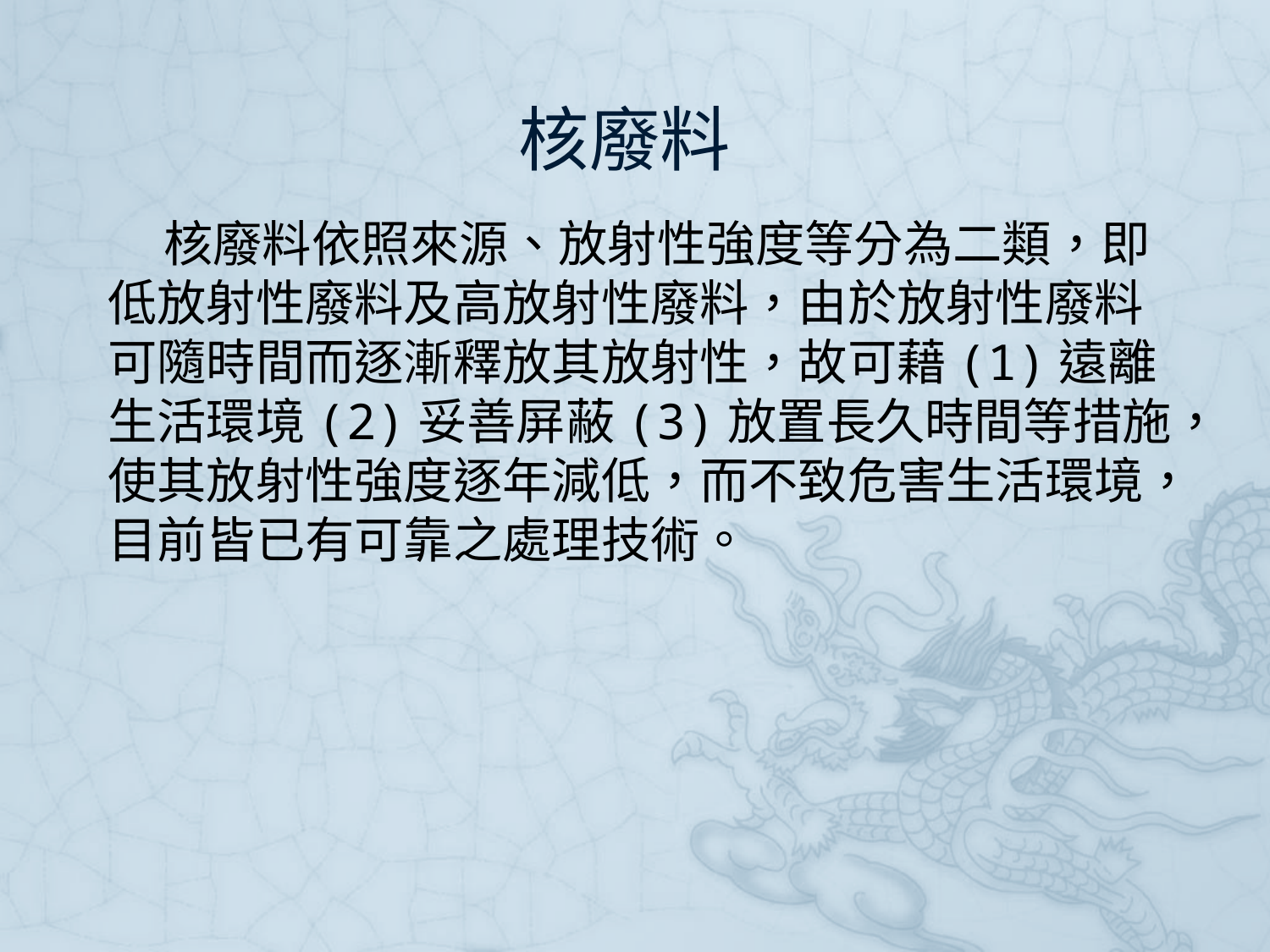

# 核廢料
    核廢料依照來源、放射性強度等分為二類，即低放射性廢料及高放射性廢料，由於放射性廢料可隨時間而逐漸釋放其放射性，故可藉(1)遠離生活環境(2)妥善屏蔽(3)放置長久時間等措施，使其放射性強度逐年減低，而不致危害生活環境，目前皆已有可靠之處理技術。